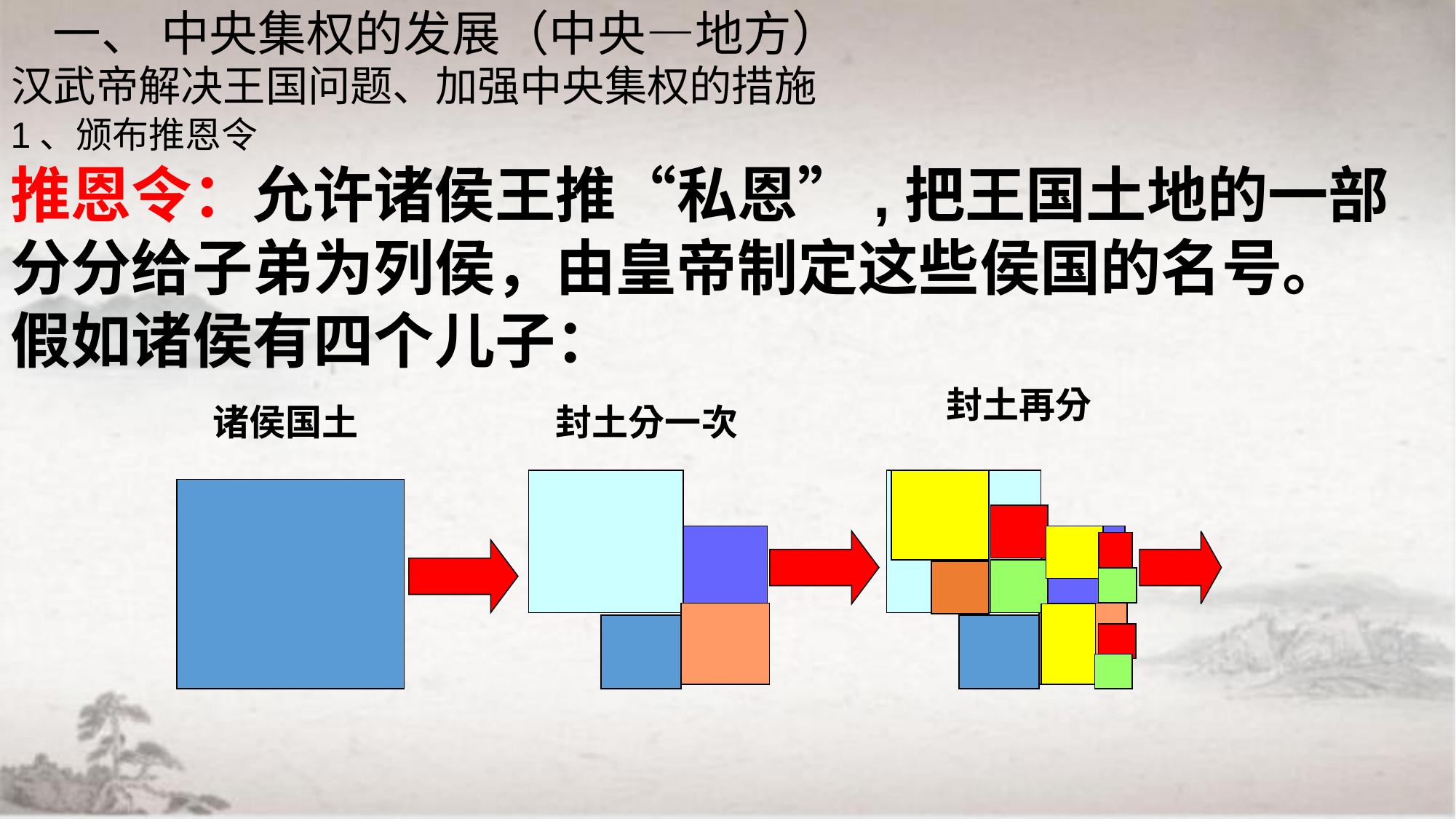

一、 中央集权的发展（中央—地方）
汉武帝解决王国问题、加强中央集权的措施
1、颁布推恩令
推恩令：允许诸侯王推“私恩”,把王国土地的一部分分给子弟为列侯，由皇帝制定这些侯国的名号。
假如诸侯有四个儿子：
封土再分

诸侯国土

封土分一次